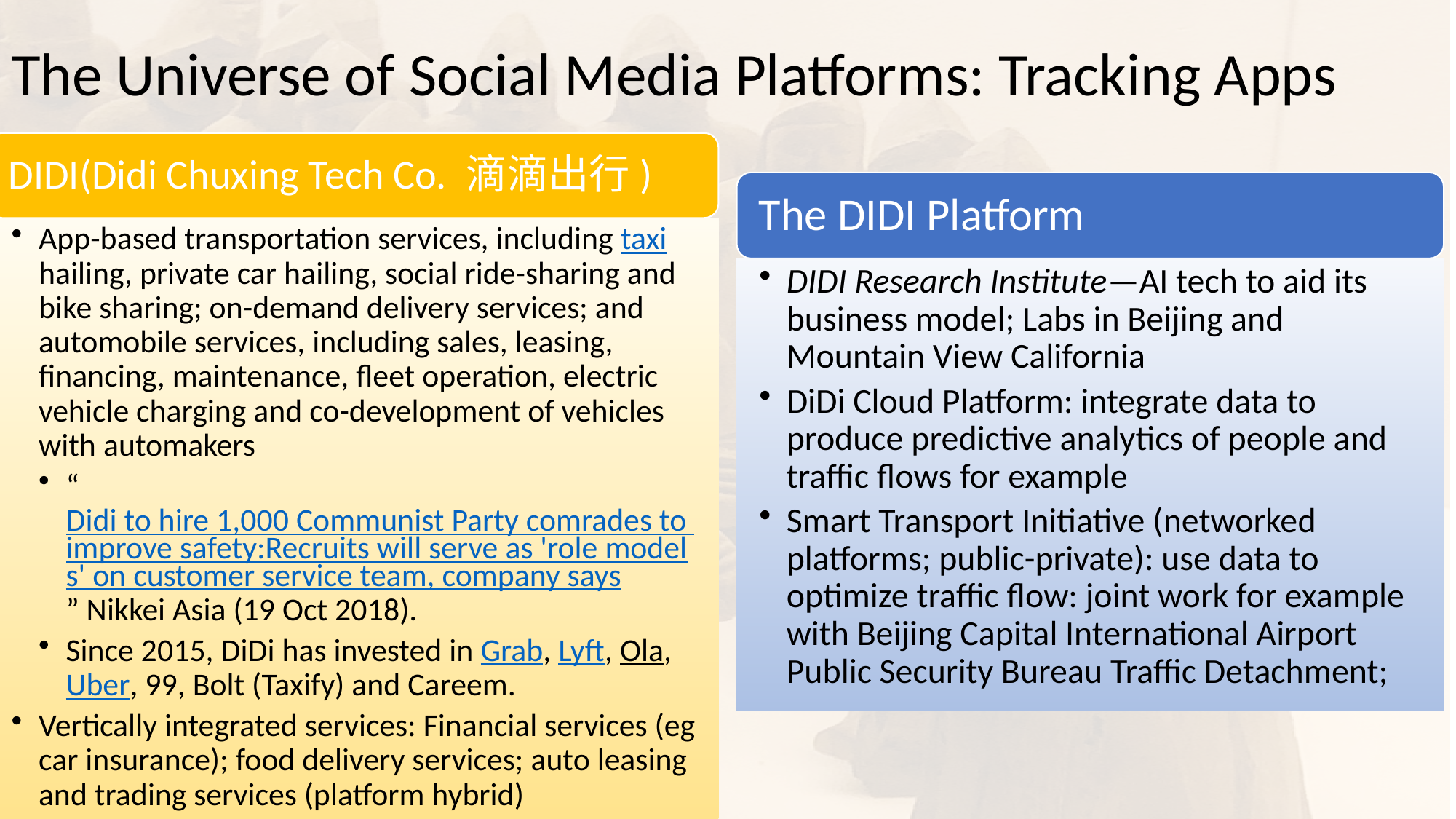

# The Universe of Social Media Platforms: Tracking Apps
DIDI(Didi Chuxing Tech Co. 滴滴出行)
App-based transportation services, including taxi hailing, private car hailing, social ride-sharing and bike sharing; on-demand delivery services; and automobile services, including sales, leasing, financing, maintenance, fleet operation, electric vehicle charging and co-development of vehicles with automakers
“Didi to hire 1,000 Communist Party comrades to improve safety:Recruits will serve as 'role models' on customer service team, company says” Nikkei Asia (19 Oct 2018).
Since 2015, DiDi has invested in Grab, Lyft, Ola, Uber, 99, Bolt (Taxify) and Careem.
Vertically integrated services: Financial services (eg car insurance); food delivery services; auto leasing and trading services (platform hybrid)
The DIDI Platform
DIDI Research Institute—AI tech to aid its business model; Labs in Beijing and Mountain View California
DiDi Cloud Platform: integrate data to produce predictive analytics of people and traffic flows for example
Smart Transport Initiative (networked platforms; public-private): use data to optimize traffic flow: joint work for example with Beijing Capital International Airport Public Security Bureau Traffic Detachment;